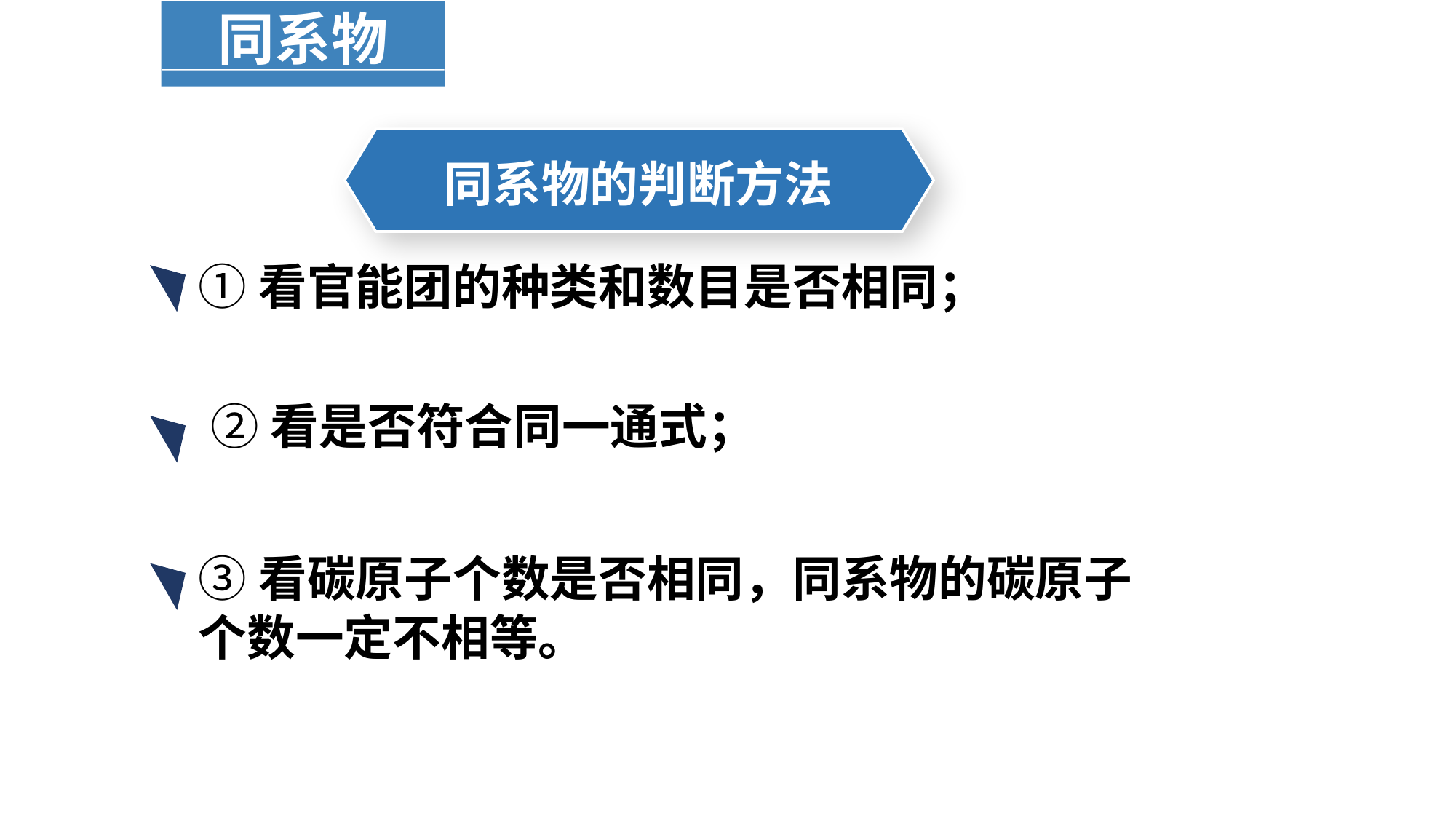

同系物

同系物的判断方法
①看官能团的种类和数目是否相同；

②看是否符合同一通式；

③看碳原子个数是否相同，同系物的碳原子个数一定不相等。